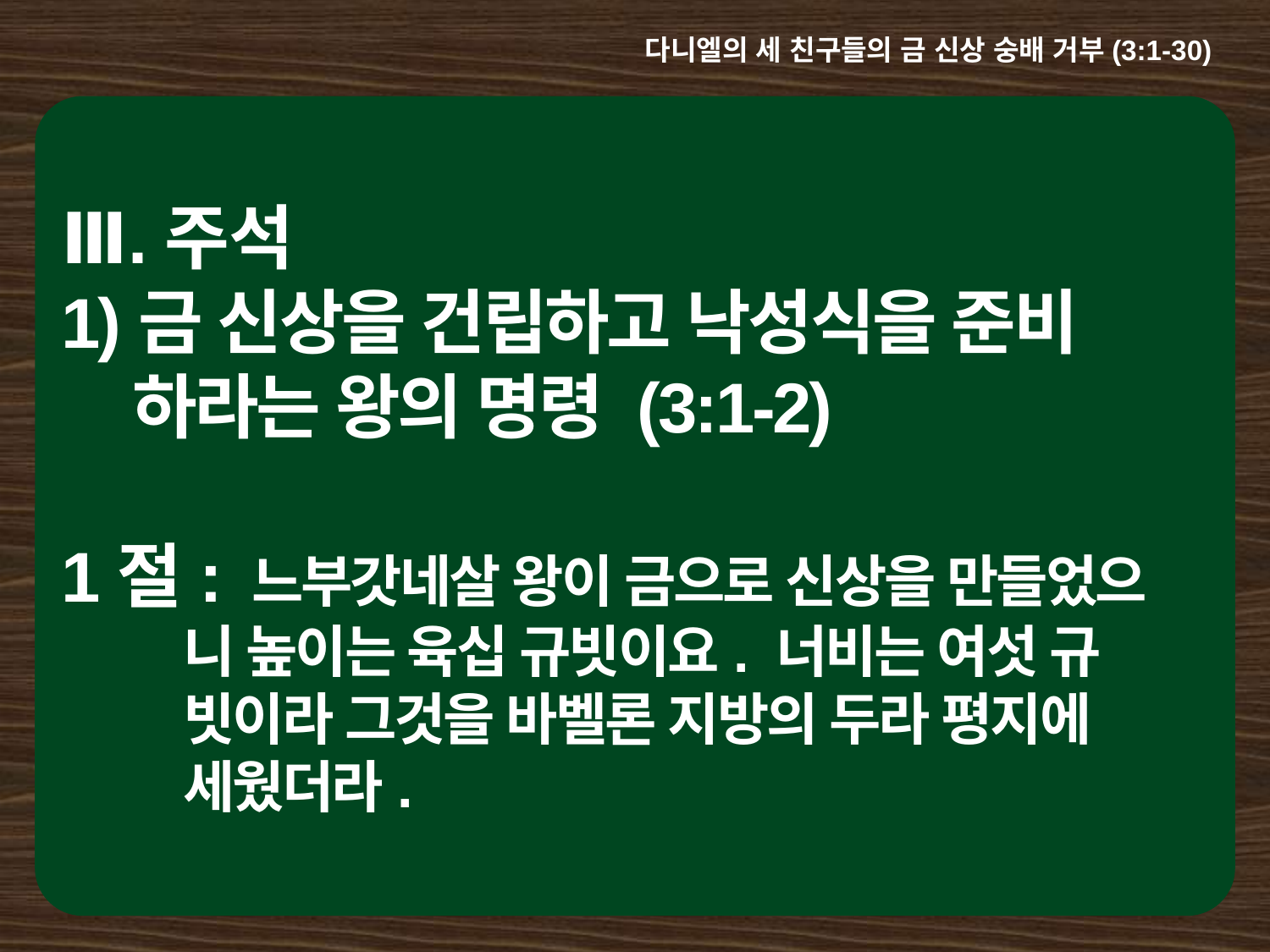

다니엘의 세 친구들의 금 신상 숭배 거부(3:1-30)
Ⅲ.주석
1)금 신상을 건립하고 낙성식을 준비
   하라는 왕의 명령 (3:1-2)

1절: 느부갓네살 왕이 금으로 신상을 만들었으
        니 높이는 육십 규빗이요. 너비는 여섯 규
        빗이라 그것을 바벨론 지방의 두라 평지에
        세웠더라.